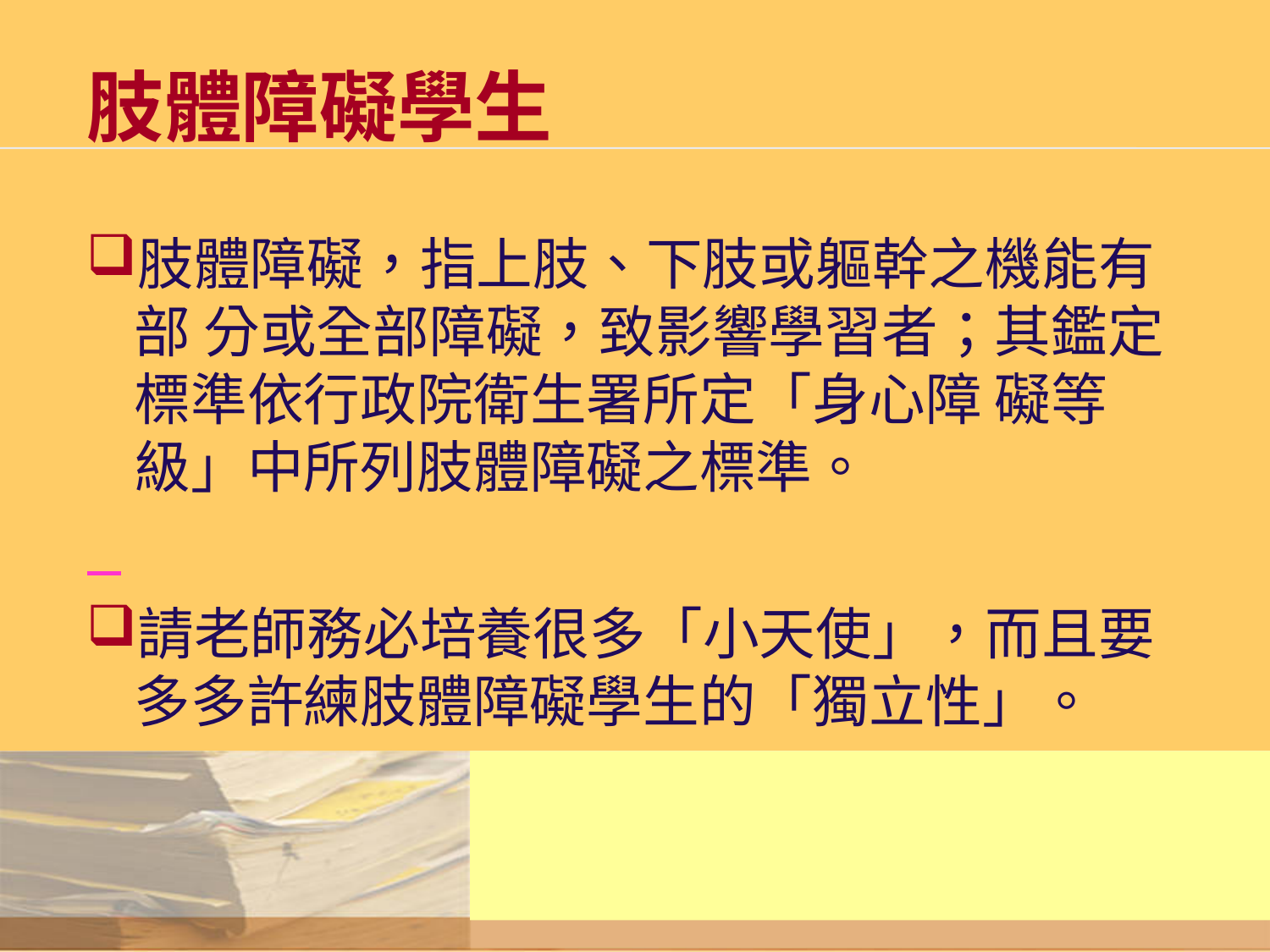

# 肢體障礙學生
肢體障礙，指上肢、下肢或軀幹之機能有部 分或全部障礙，致影響學習者；其鑑定標準依行政院衛生署所定「身心障 礙等級」中所列肢體障礙之標準。

請老師務必培養很多「小天使」，而且要多多許練肢體障礙學生的「獨立性」。